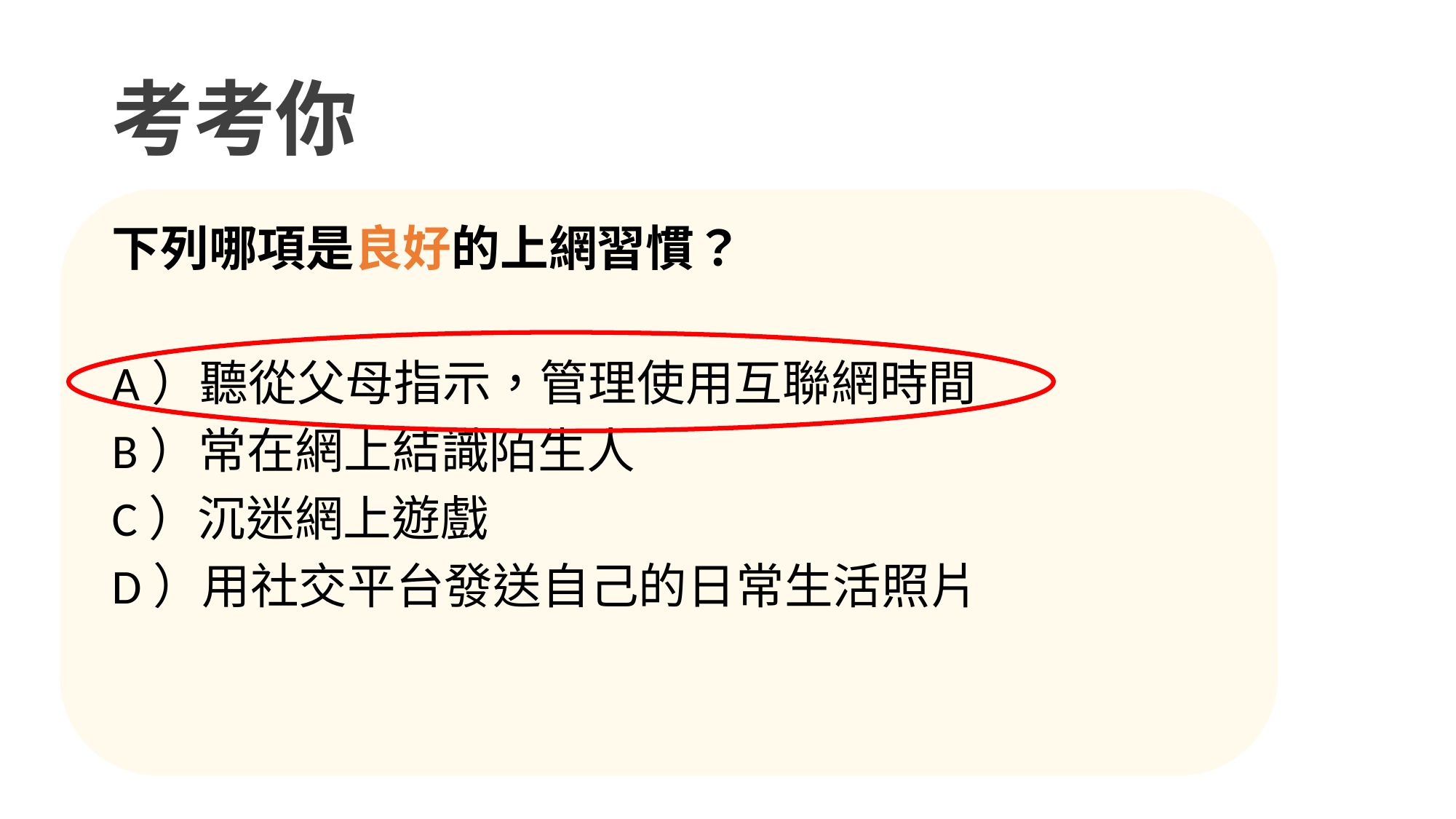

# 考考你

下列哪項是良好的上網習慣？

A）聽從父母指示，管理使用互聯網時間
B）常在網上結識陌生人
C）沉迷網上遊戲
D）用社交平台發送自己的日常生活照片